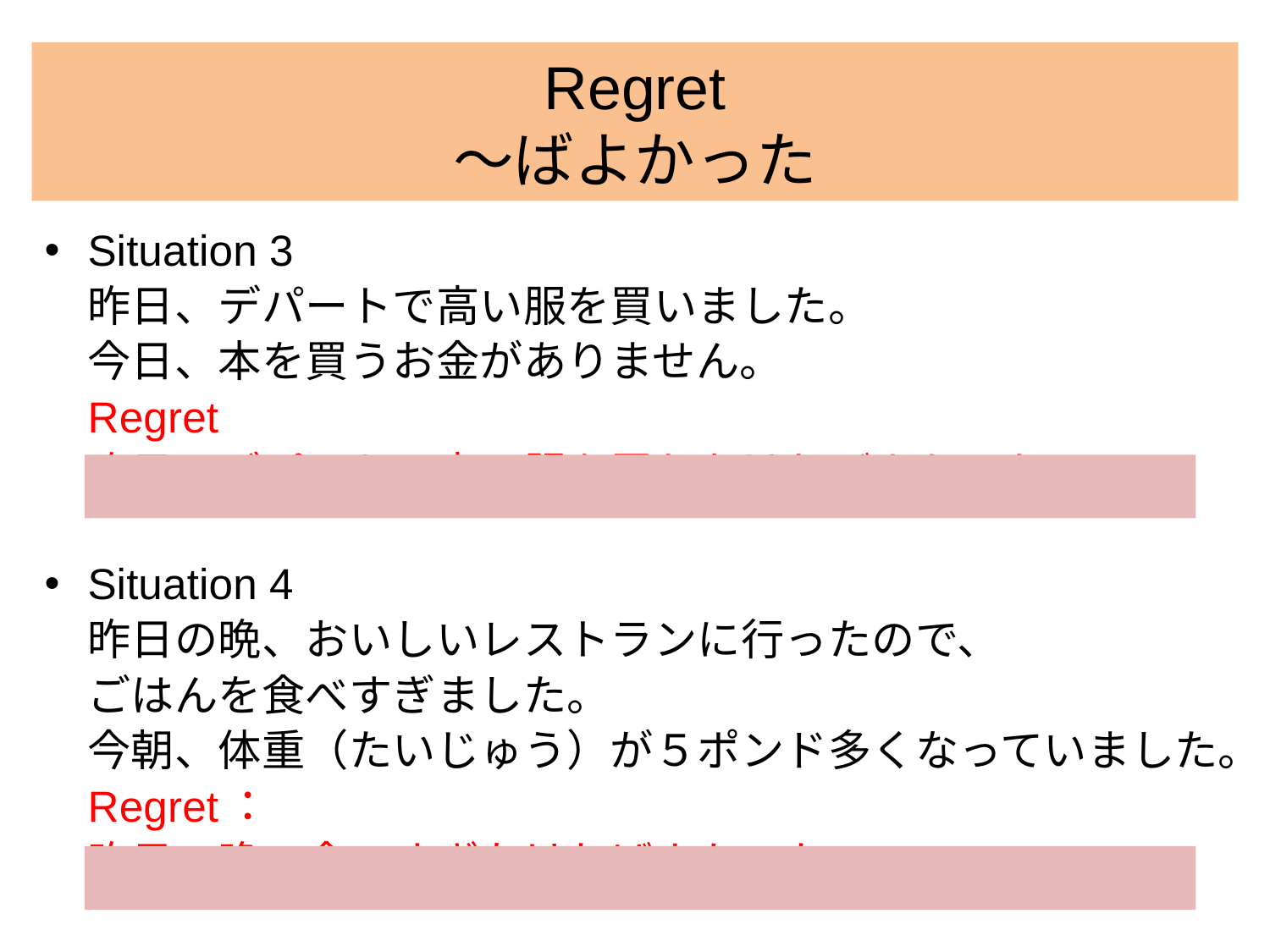

# Regret ～ばよかった
Situation 3
	昨日、デパートで高い服を買いました。
	今日、本を買うお金がありません。
	Regret
	昨日、デパートで高い服を買わなければよかった。

Situation 4
	昨日の晩、おいしいレストランに行ったので、
	ごはんを食べすぎました。
	今朝、体重（たいじゅう）が５ポンド多くなっていました。
	Regret：
	昨日の晩、食べすぎなければよかった。